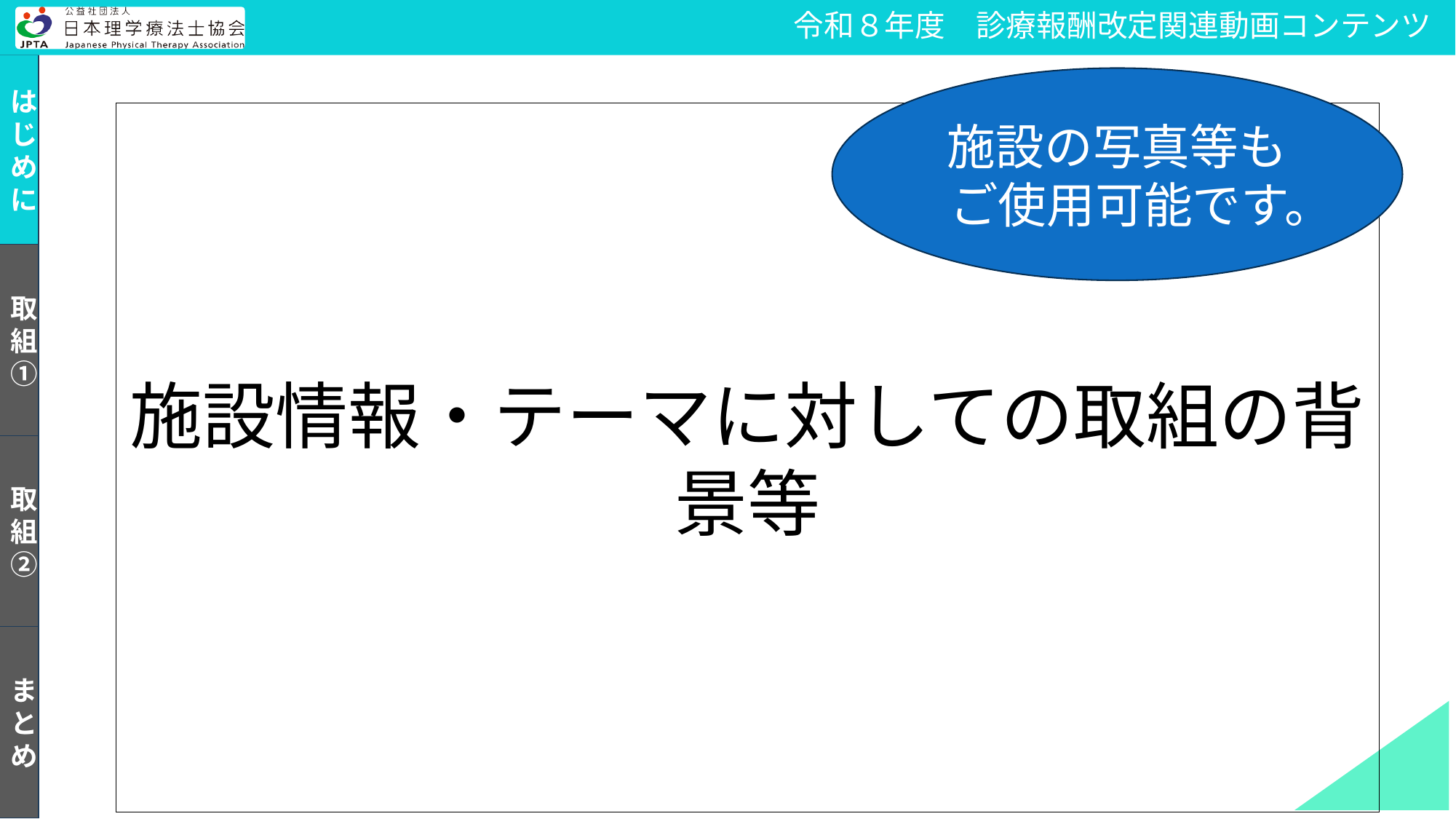

施設の写真等も
ご使用可能です。

施設情報・テーマに対しての取組の背景等